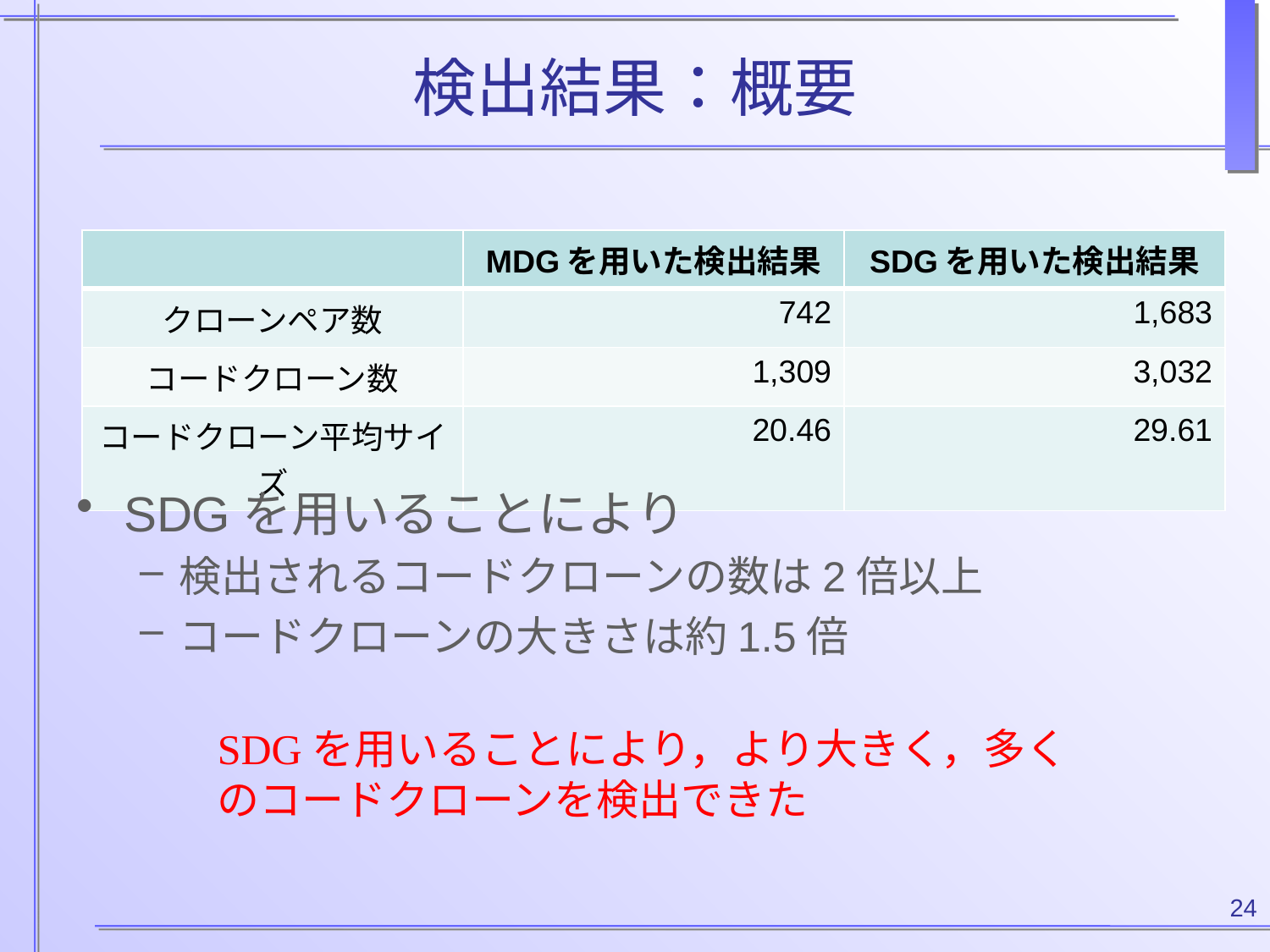

# 検出結果：概要
|  | MDGを用いた検出結果 | SDGを用いた検出結果 |
| --- | --- | --- |
| クローンペア数 | 742 | 1,683 |
| コードクローン数 | 1,309 | 3,032 |
| コードクローン平均サイズ | 20.46 | 29.61 |
SDGを用いることにより
検出されるコードクローンの数は2倍以上
コードクローンの大きさは約1.5倍
SDGを用いることにより，より大きく，多くのコードクローンを検出できた
24